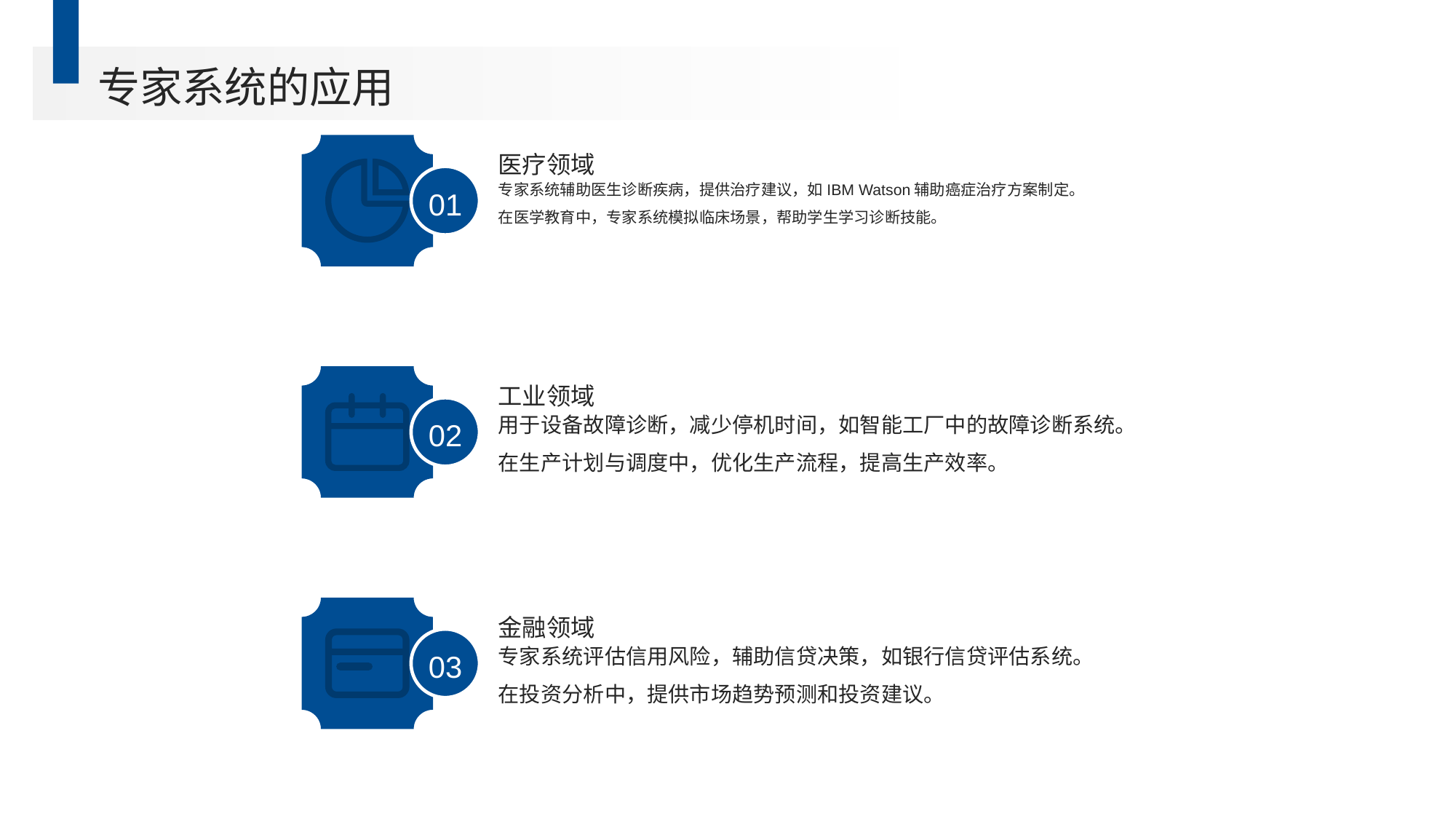

专家系统的应用

医疗领域

01
专家系统辅助医生诊断疾病，提供治疗建议，如IBM Watson辅助癌症治疗方案制定。
在医学教育中，专家系统模拟临床场景，帮助学生学习诊断技能。

工业领域

02
用于设备故障诊断，减少停机时间，如智能工厂中的故障诊断系统。
在生产计划与调度中，优化生产流程，提高生产效率。

金融领域

03
专家系统评估信用风险，辅助信贷决策，如银行信贷评估系统。
在投资分析中，提供市场趋势预测和投资建议。